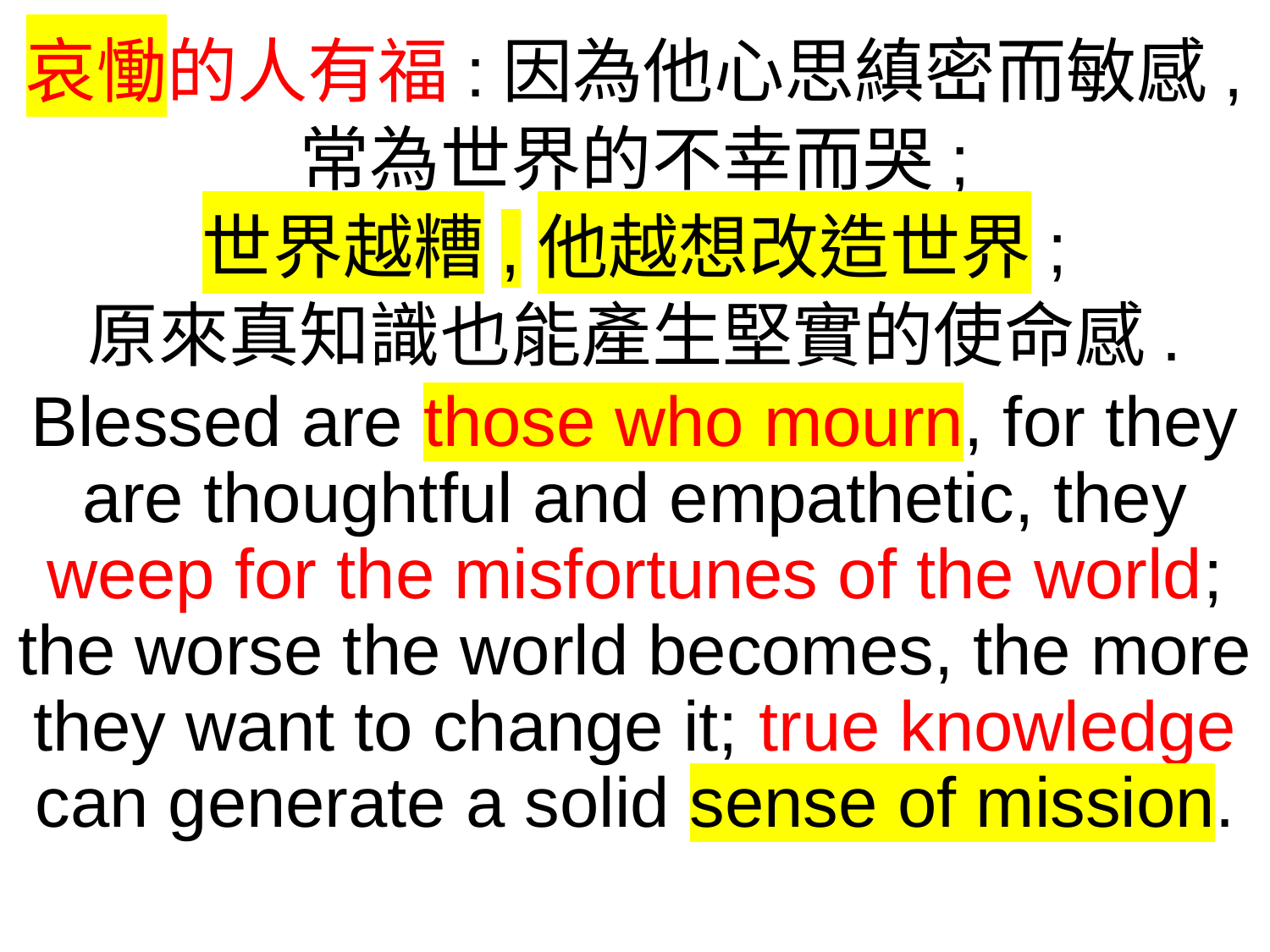

哀慟的人有福:因為他心思縝密而敏感,
常為世界的不幸而哭;
世界越糟,他越想改造世界;
原來真知識也能產生堅實的使命感.
Blessed are those who mourn, for they are thoughtful and empathetic, they weep for the misfortunes of the world; the worse the world becomes, the more they want to change it; true knowledge can generate a solid sense of mission.